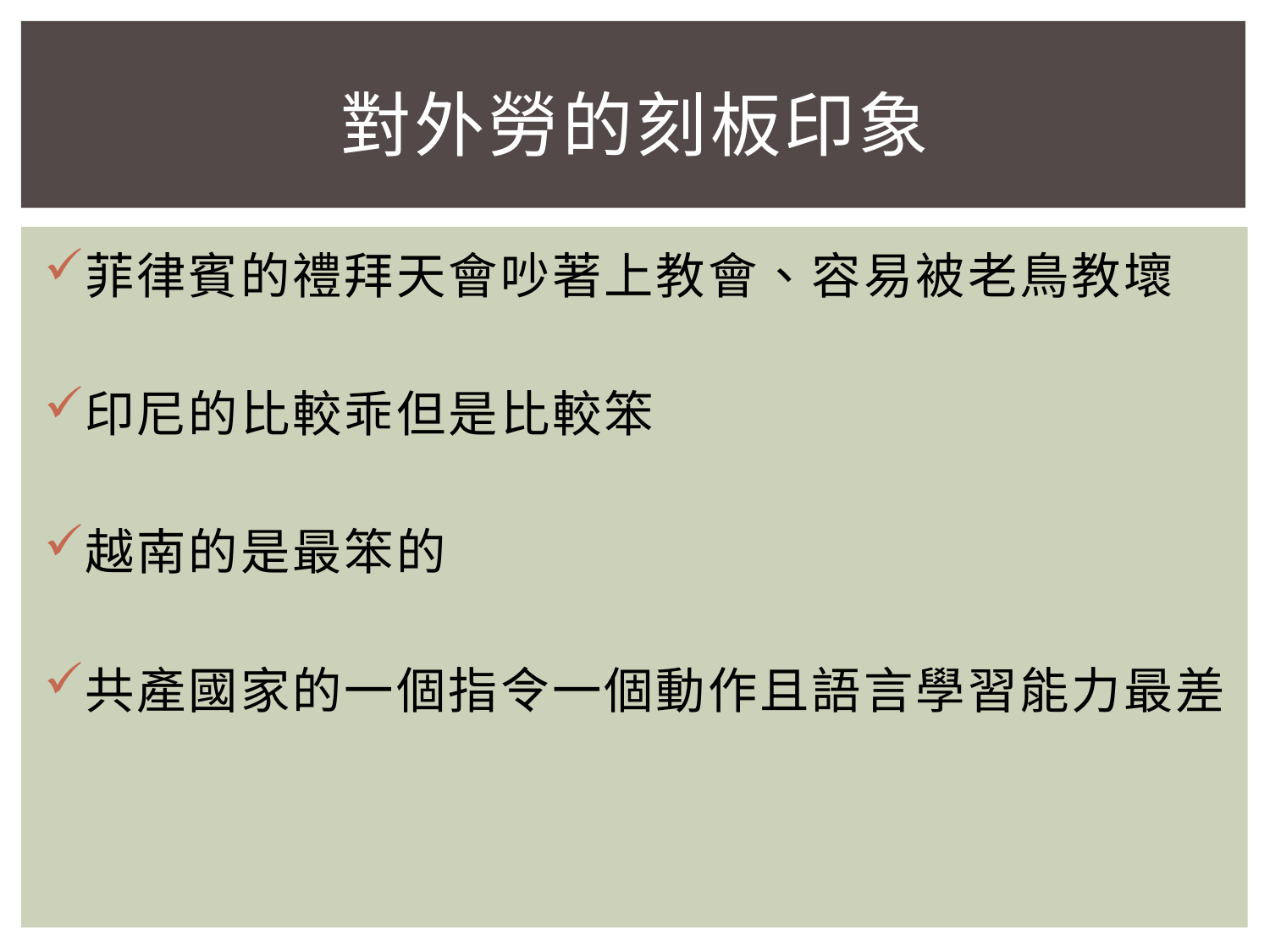

# 對外勞的刻板印象
菲律賓的禮拜天會吵著上教會、容易被老鳥教壞

印尼的比較乖但是比較笨

越南的是最笨的

共產國家的一個指令一個動作且語言學習能力最差